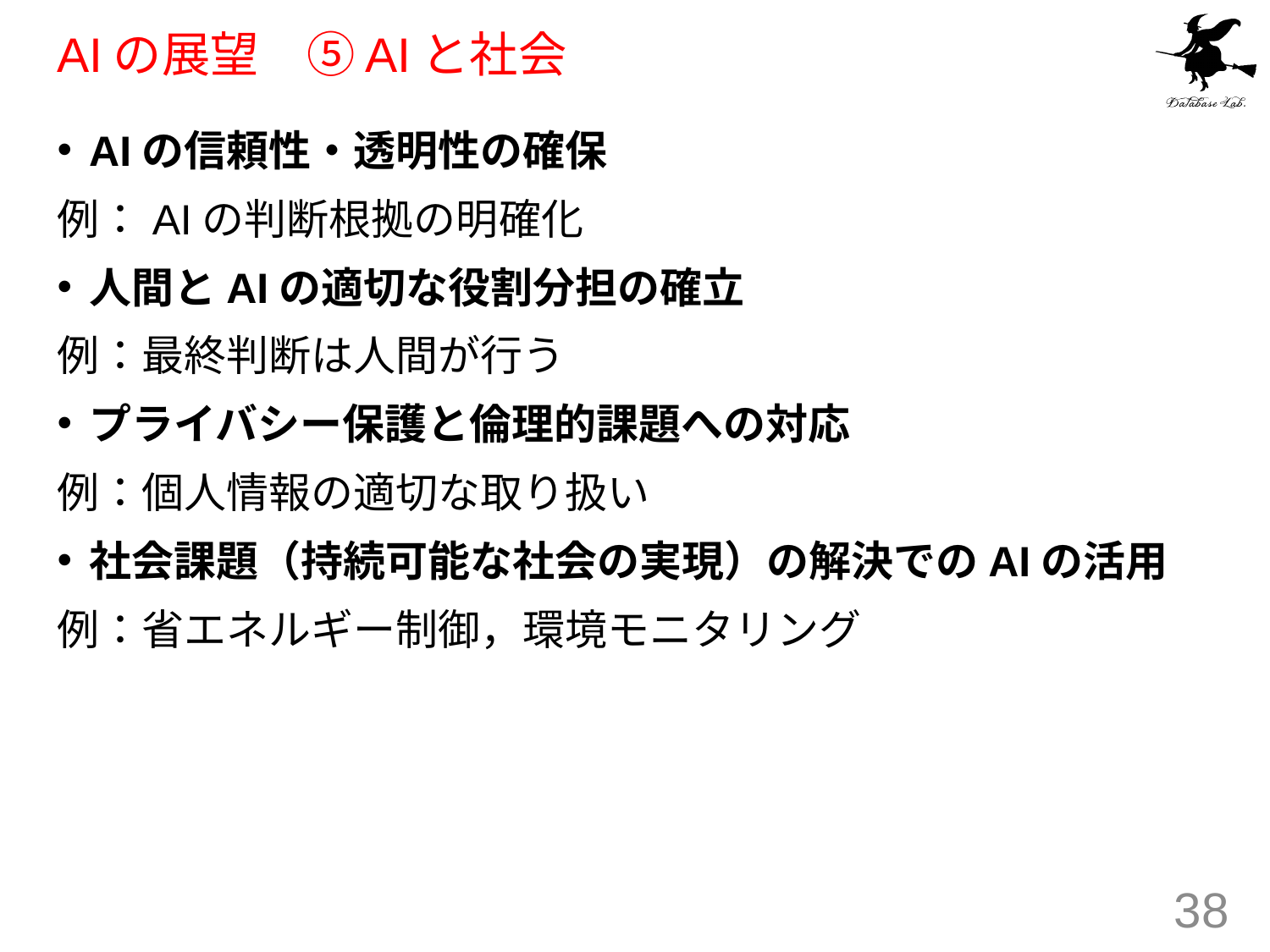

# AIの展望　⑤AIと社会
AIの信頼性・透明性の確保
例：AIの判断根拠の明確化
人間とAIの適切な役割分担の確立
例：最終判断は人間が行う
プライバシー保護と倫理的課題への対応
例：個人情報の適切な取り扱い
社会課題（持続可能な社会の実現）の解決でのAIの活用
例：省エネルギー制御，環境モニタリング
38